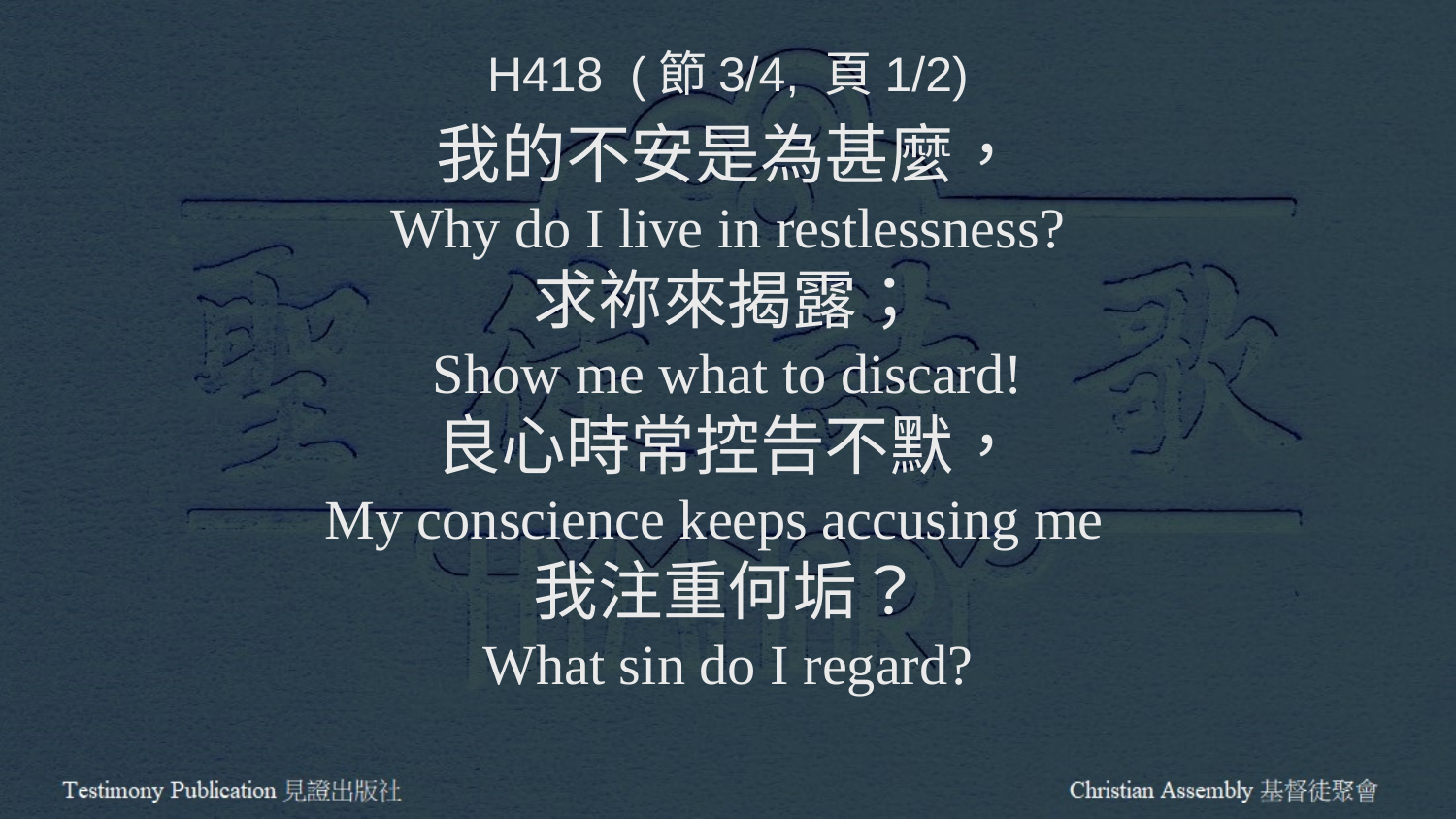

H418  (節3/4, 頁1/2)
我的不安是為甚麼，
Why do I live in restlessness?
求祢來揭露；
Show me what to discard!
良心時常控告不默，
My conscience keeps accusing me
我注重何垢？
What sin do I regard?